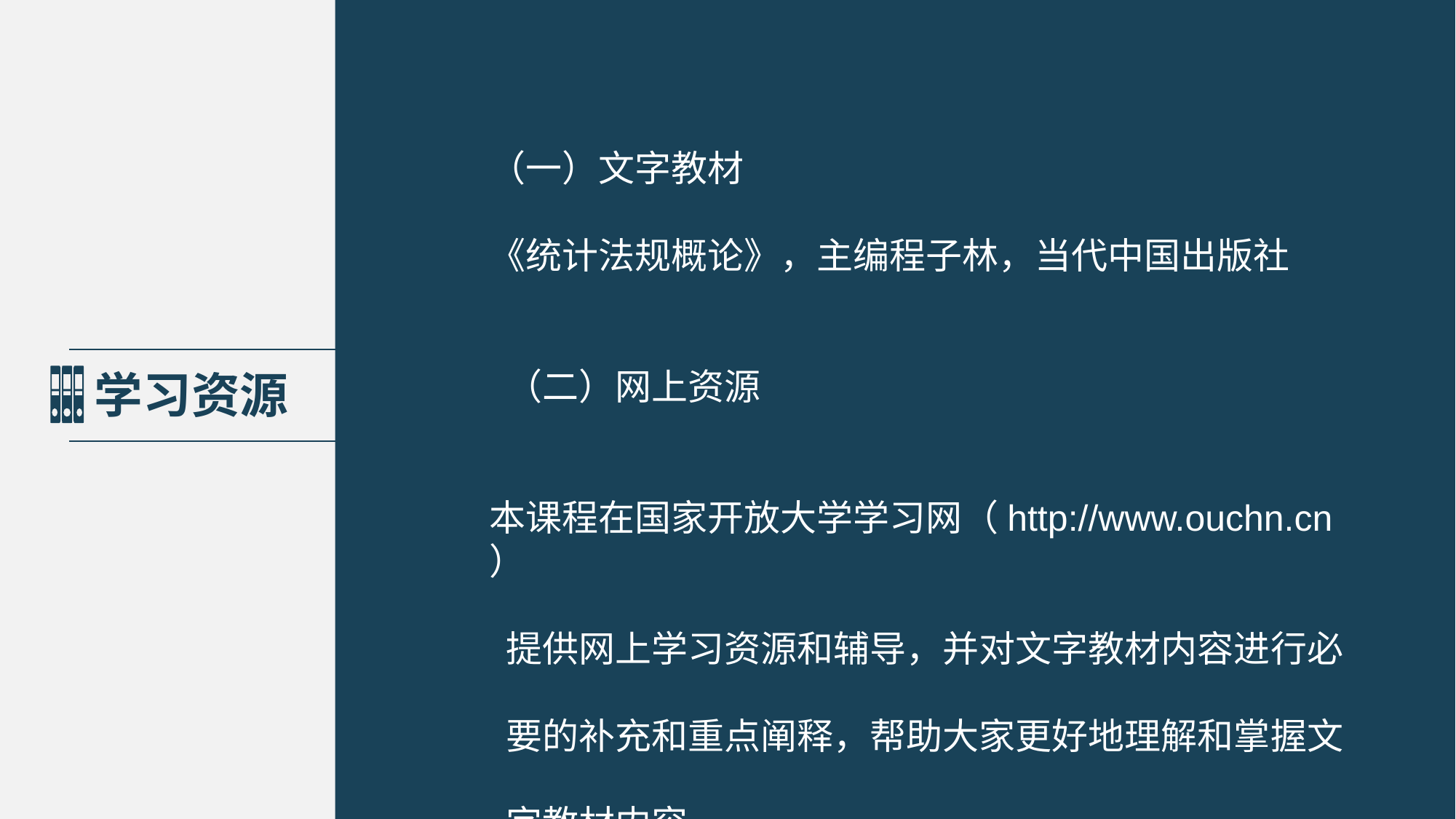

（一）文字教材

《统计法规概论》，主编程子林，当代中国出版社

 （二）网上资源

 本课程在国家开放大学学习网（http://www.ouchn.cn）

 提供网上学习资源和辅导，并对文字教材内容进行必

 要的补充和重点阐释，帮助大家更好地理解和掌握文

 字教材内容。

学习资源